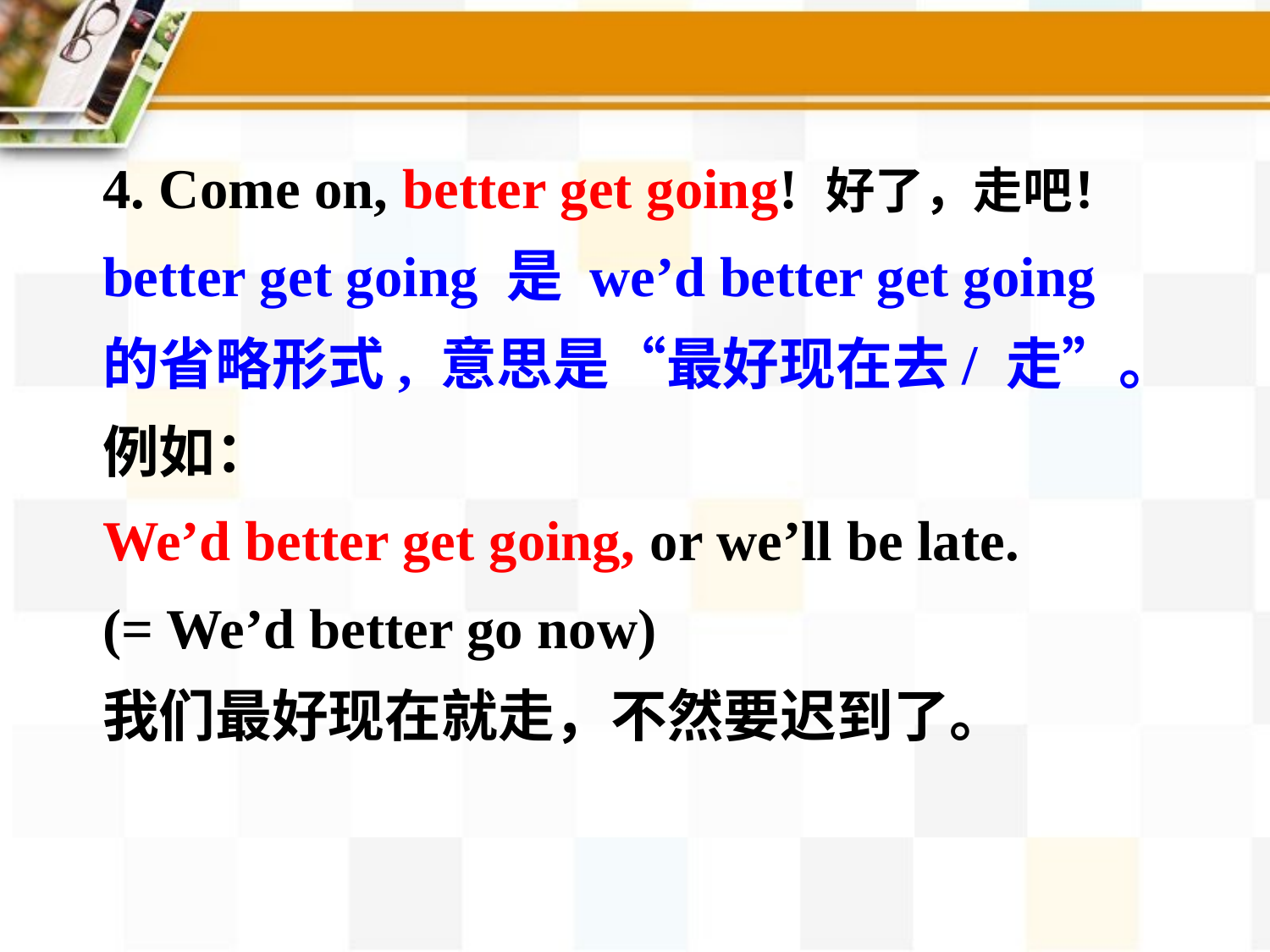

4. Come on, better get going! 好了，走吧！
better get going 是 we’d better get going 的省略形式, 意思是“最好现在去/ 走”。
例如：
We’d better get going, or we’ll be late.
(= We’d better go now)
我们最好现在就走，不然要迟到了。